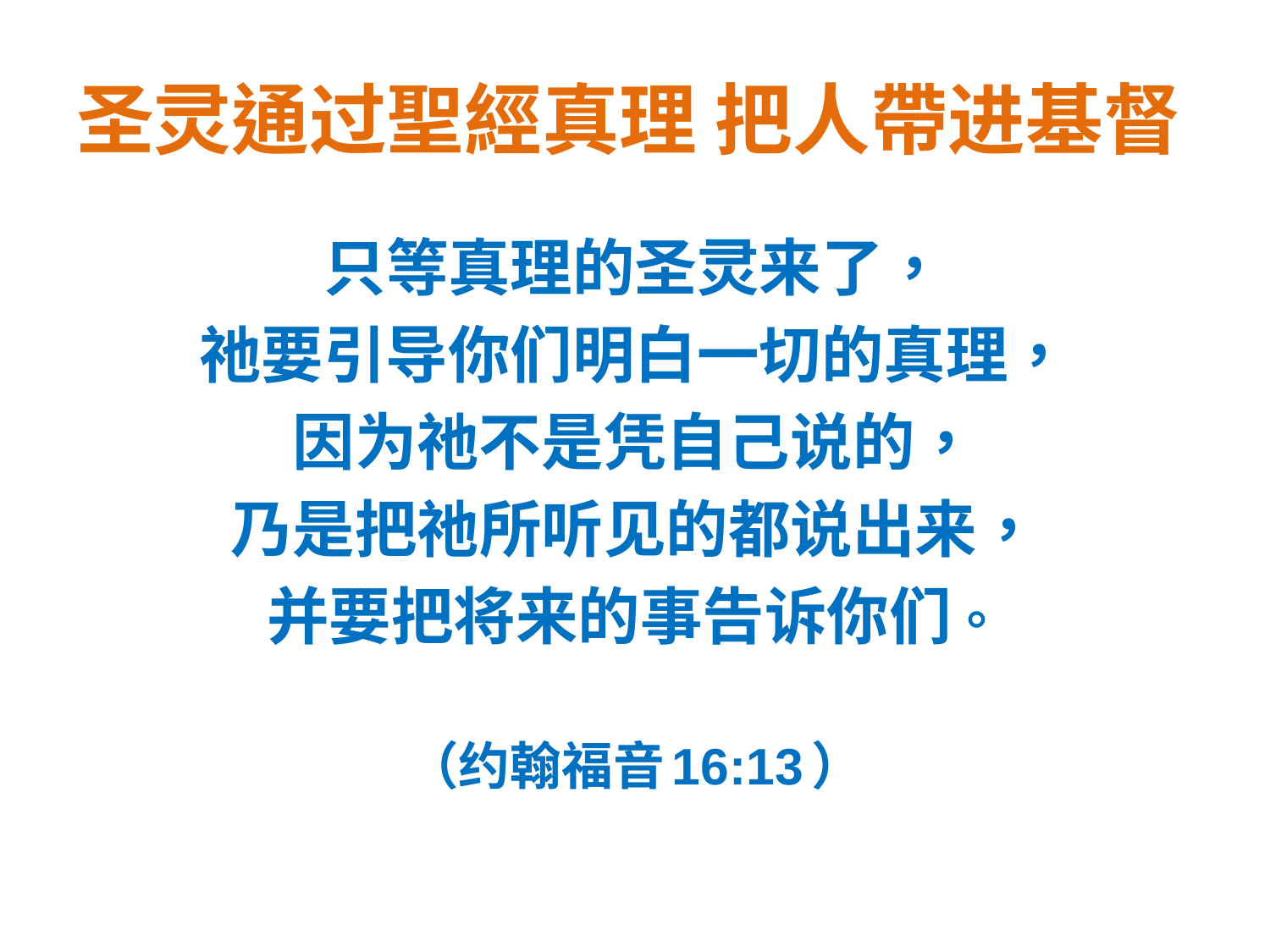

# 圣灵通过聖經真理 把人帶进基督
只等真理的圣灵来了，
祂要引导你们明白一切的真理，
因为祂不是凭自己说的，
乃是把祂所听见的都说出来，
并要把将来的事告诉你们。

（约翰福音16:13）